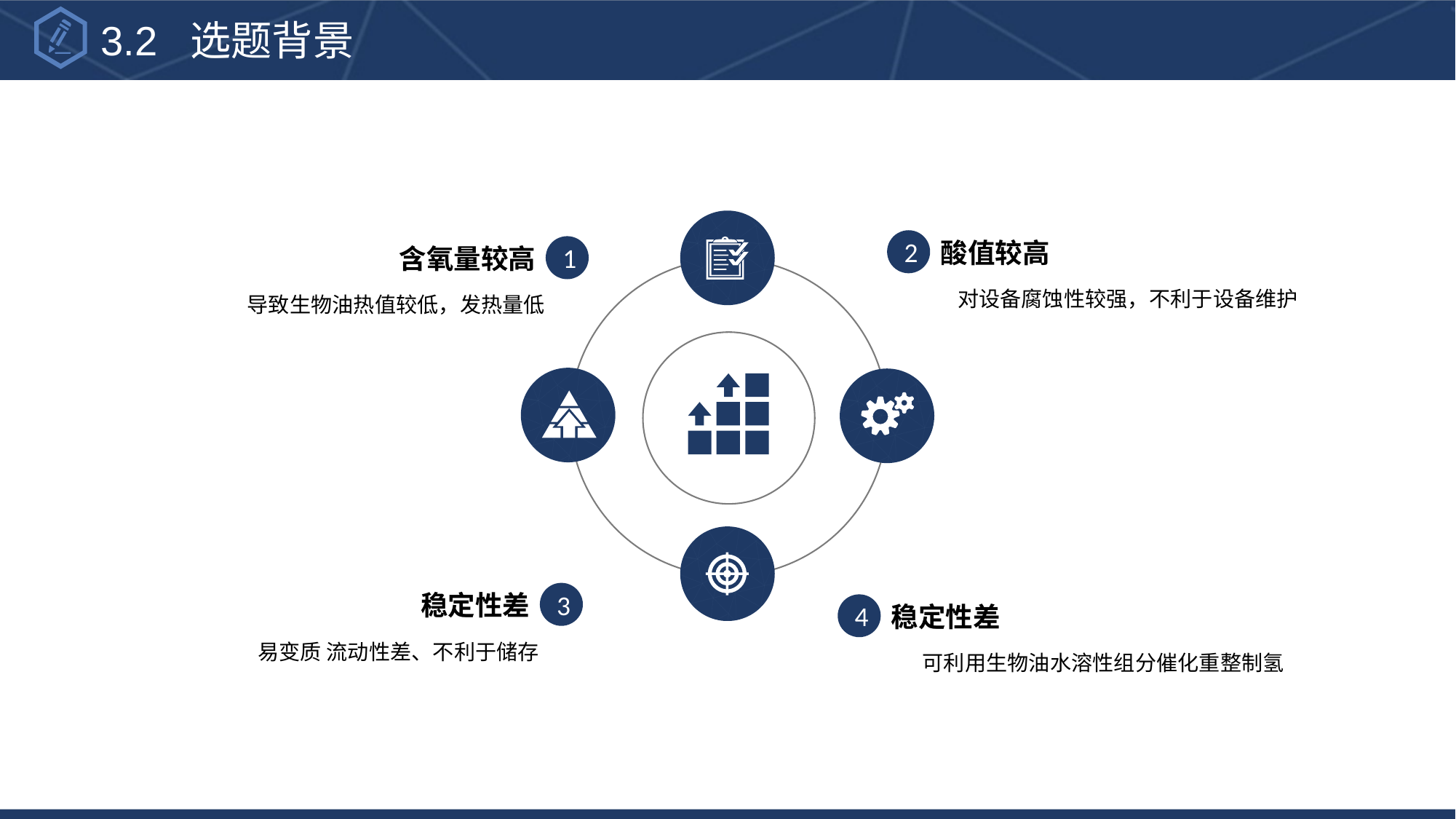

3.2  选题背景

2
酸值较高
对设备腐蚀性较强，不利于设备维护
含氧量较高
1
导致生物油热值较低，发热量低
稳定性差
3
易变质 流动性差、不利于储存
4
稳定性差
可利用生物油水溶性组分催化重整制氢